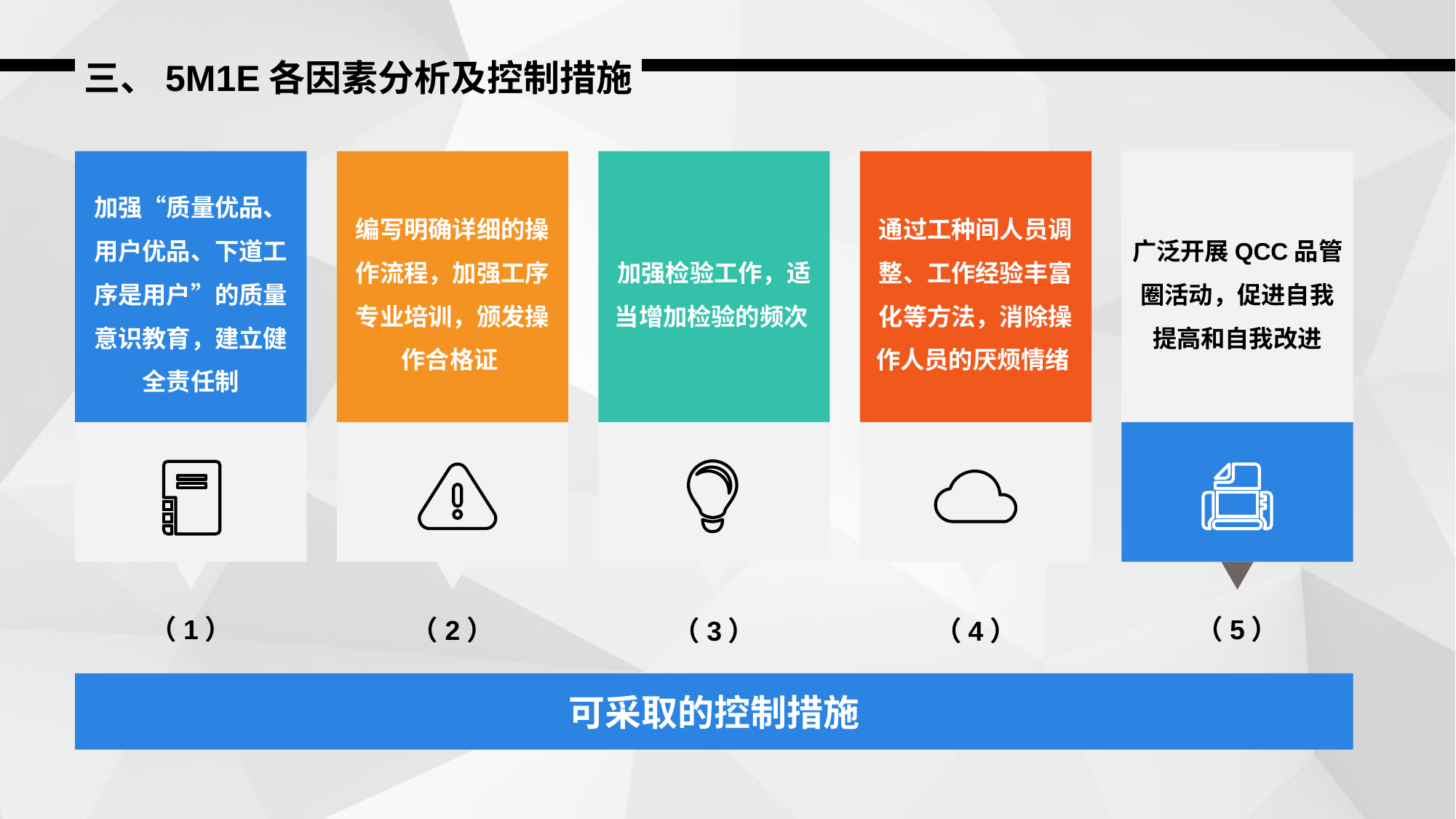

三、5M1E各因素分析及控制措施
加强“质量优品、用户优品、下道工序是用户”的质量意识教育，建立健全责任制
编写明确详细的操作流程，加强工序专业培训，颁发操作合格证
加强检验工作，适当增加检验的频次
通过工种间人员调整、工作经验丰富化等方法，消除操作人员的厌烦情绪
广泛开展QCC品管圈活动，促进自我提高和自我改进

（5）
（1）
（2）
（4）
（3）
可采取的控制措施